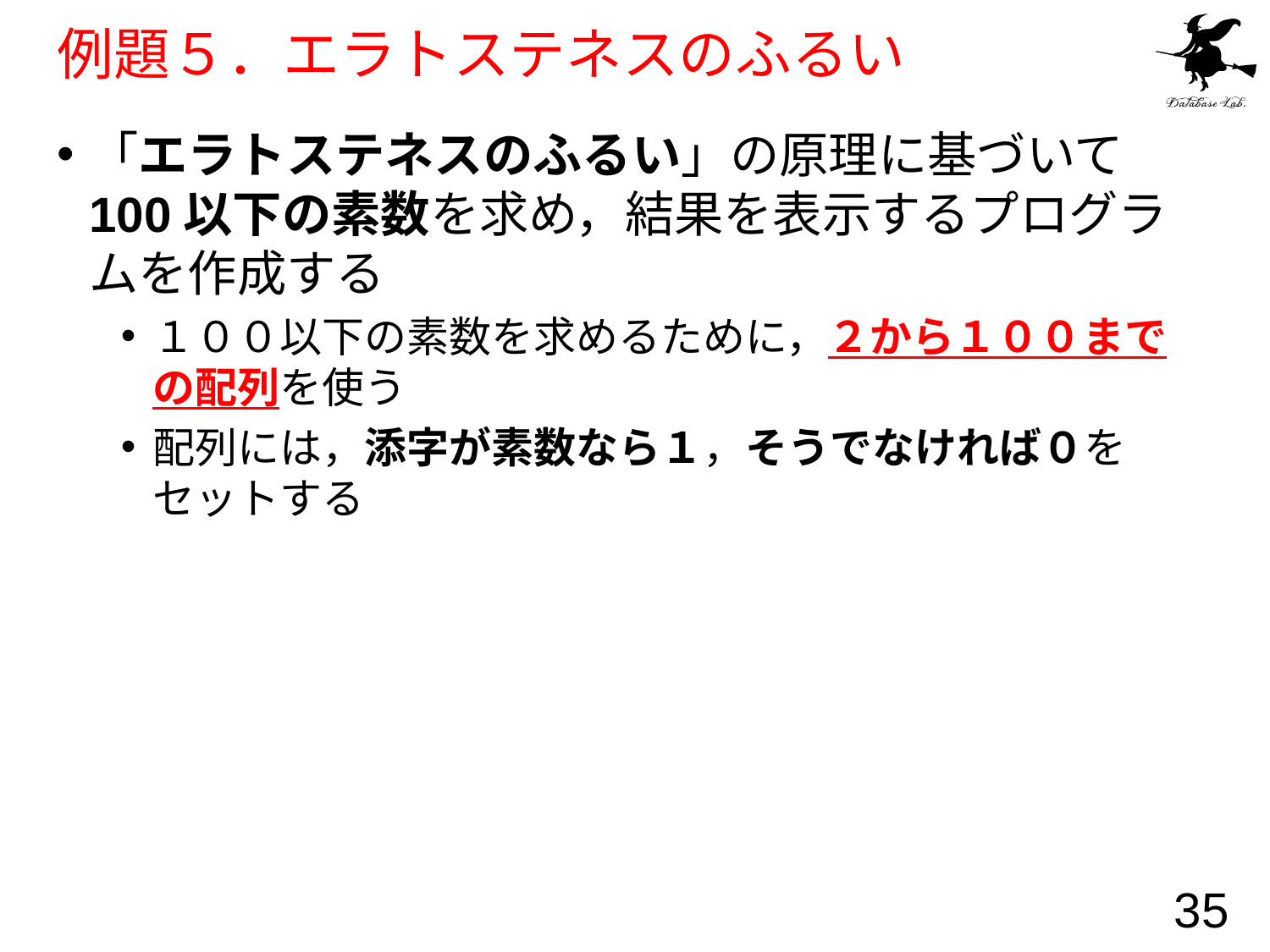

# 例題５．エラトステネスのふるい
「エラトステネスのふるい」の原理に基づいて100以下の素数を求め，結果を表示するプログラムを作成する
１００以下の素数を求めるために，２から１００までの配列を使う
配列には，添字が素数なら１，そうでなければ０をセットする
35